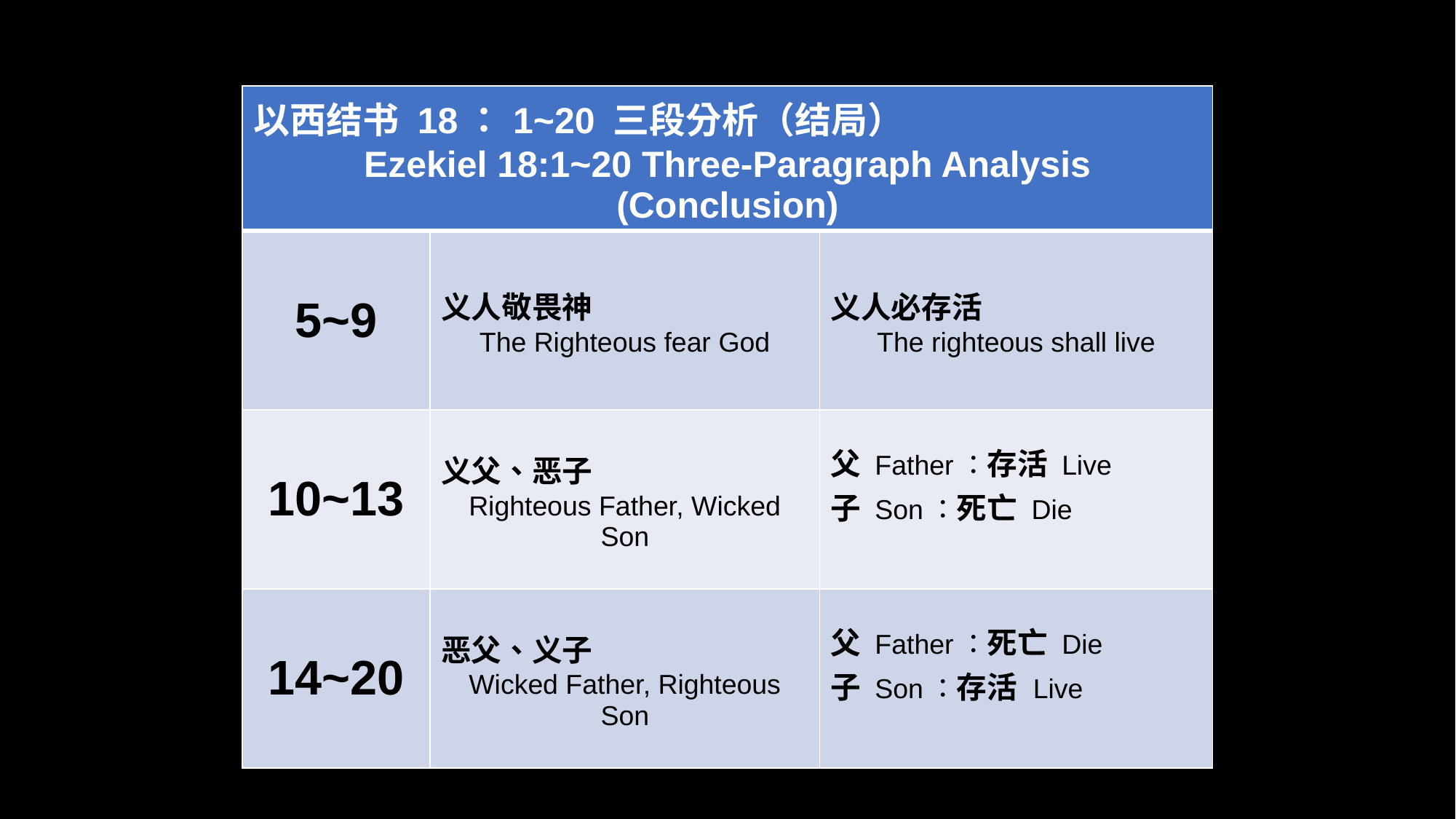

| 以西结书 18：1~20 三段分析（结局） Ezekiel 18:1~20 Three-Paragraph Analysis (Conclusion) |  |  |
| --- | --- | --- |
| 5~9 | 义人敬畏神 The Righteous fear God | 义人必存活 The righteous shall live |
| 10~13 | 义父、恶子 Righteous Father, Wicked Son | 父 Father：存活 Live 子 Son：死亡 Die |
| 14~20 | 恶父、义子 Wicked Father, Righteous Son | 父 Father：死亡 Die 子 Son：存活 Live |